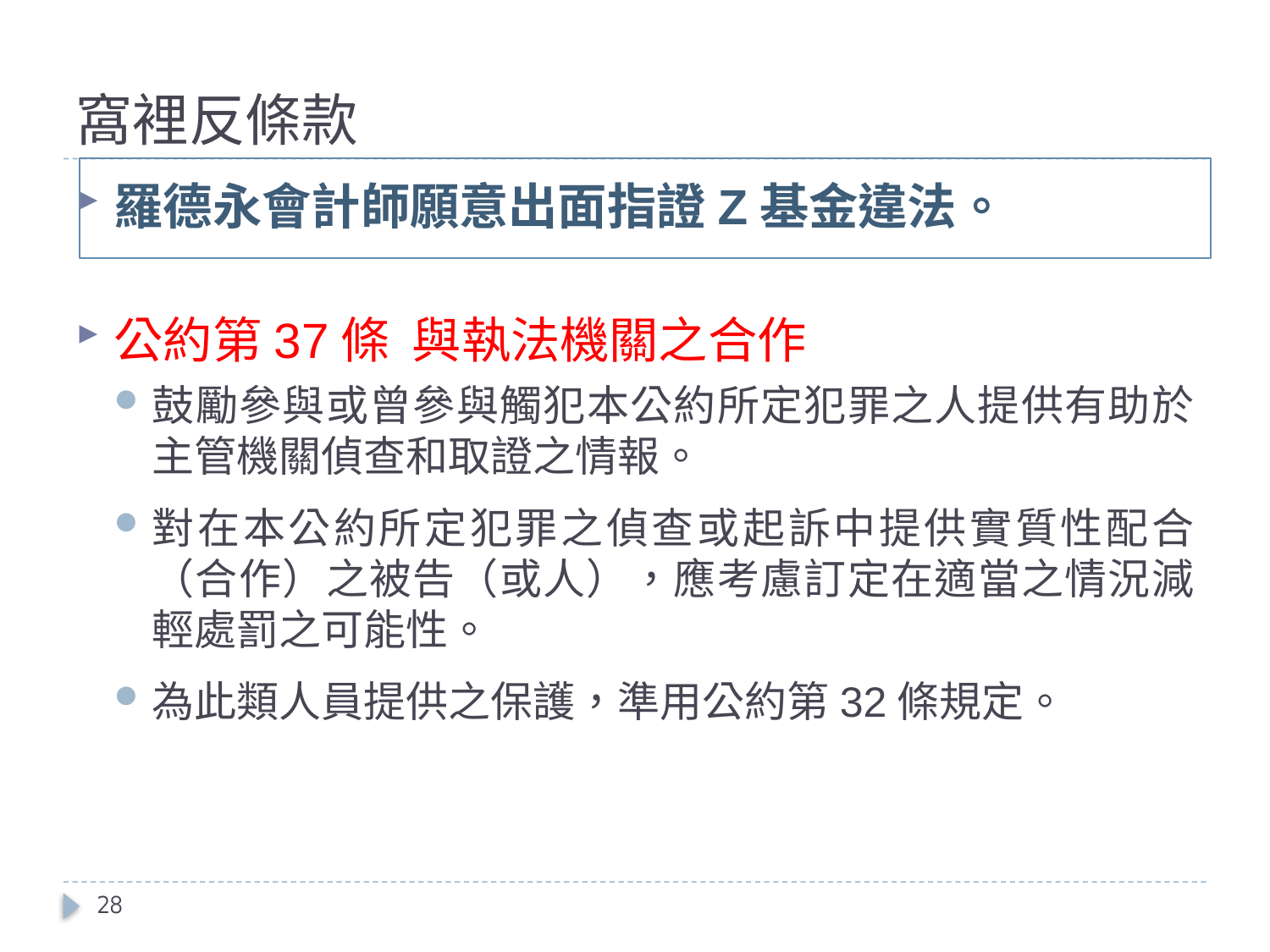

# 窩裡反條款

羅德永會計師願意出面指證Z基金違法。

公約第37條  與執法機關之合作
鼓勵參與或曾參與觸犯本公約所定犯罪之人提供有助於主管機關偵查和取證之情報。
對在本公約所定犯罪之偵查或起訴中提供實質性配合（合作）之被告（或人），應考慮訂定在適當之情況減輕處罰之可能性。
為此類人員提供之保護，準用公約第32條規定。

28